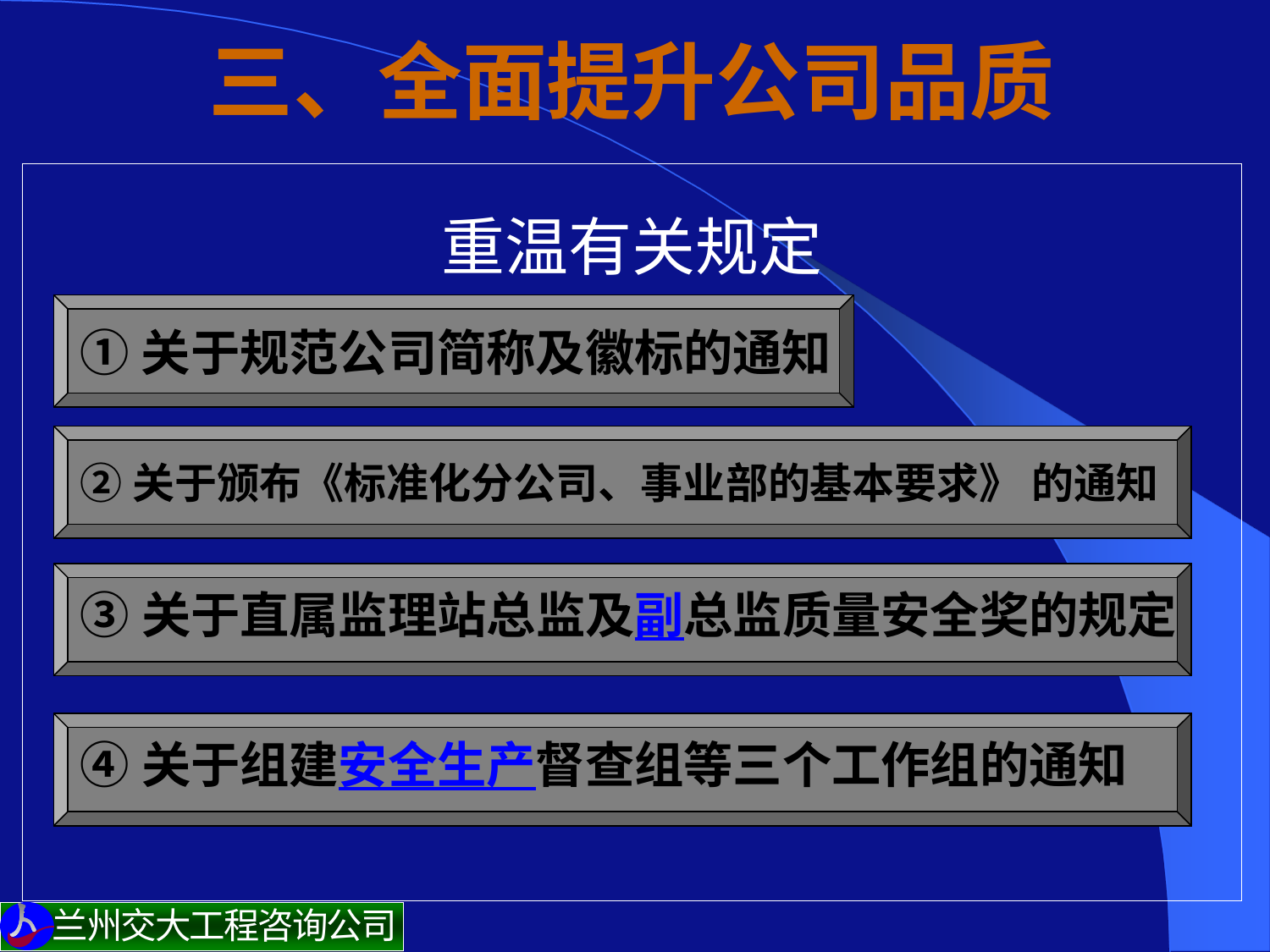

# 三、全面提升公司品质
重温有关规定

①关于规范公司简称及徽标的通知
②关于颁布《标准化分公司、事业部的基本要求》 的通知
③关于直属监理站总监及副总监质量安全奖的规定
④关于组建安全生产督查组等三个工作组的通知